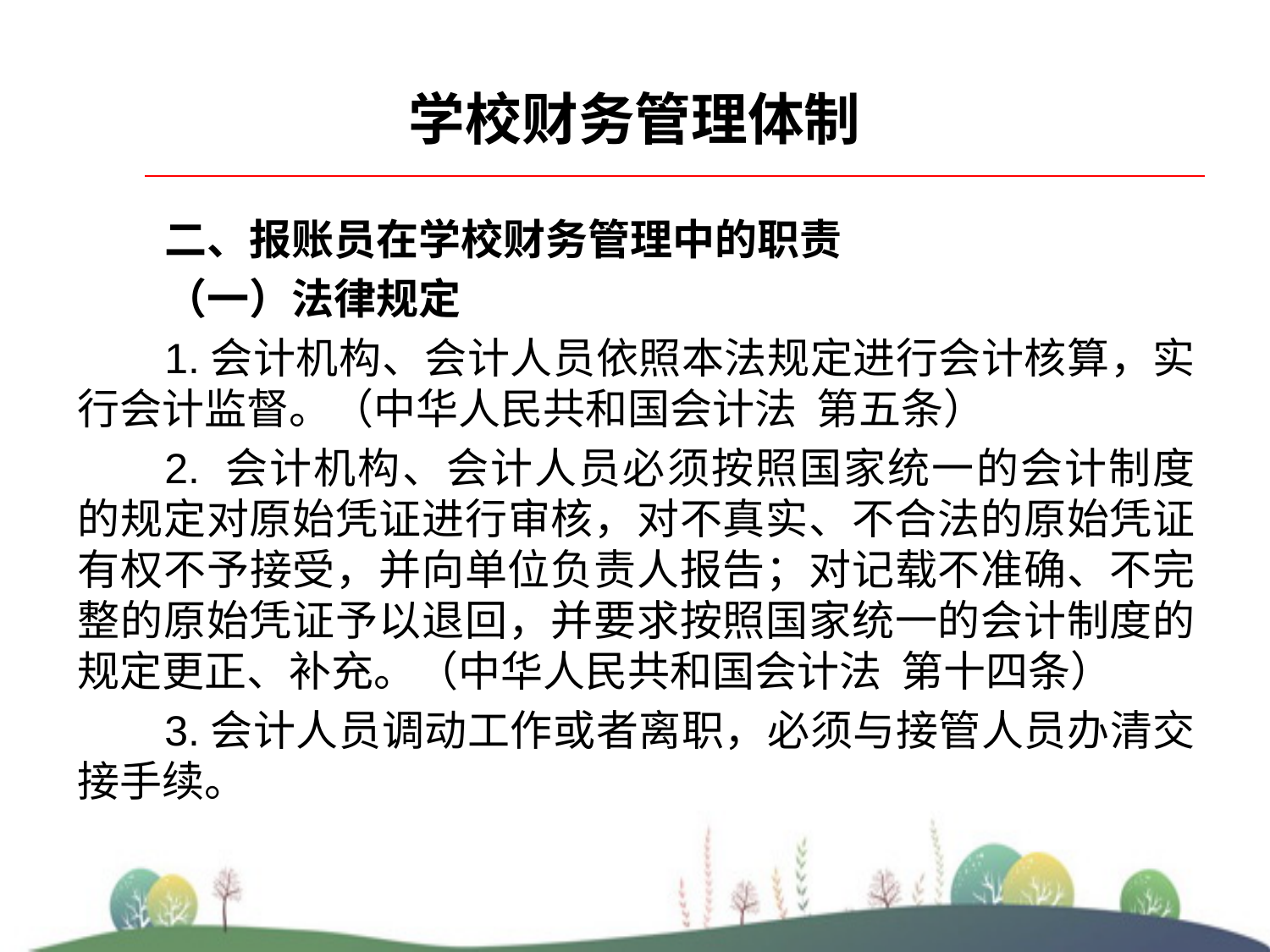

# 学校财务管理体制
二、报账员在学校财务管理中的职责
（一）法律规定
1.会计机构、会计人员依照本法规定进行会计核算，实行会计监督。（中华人民共和国会计法  第五条）
2. 会计机构、会计人员必须按照国家统一的会计制度的规定对原始凭证进行审核，对不真实、不合法的原始凭证有权不予接受，并向单位负责人报告；对记载不准确、不完整的原始凭证予以退回，并要求按照国家统一的会计制度的规定更正、补充。（中华人民共和国会计法  第十四条）
3.会计人员调动工作或者离职，必须与接管人员办清交接手续。